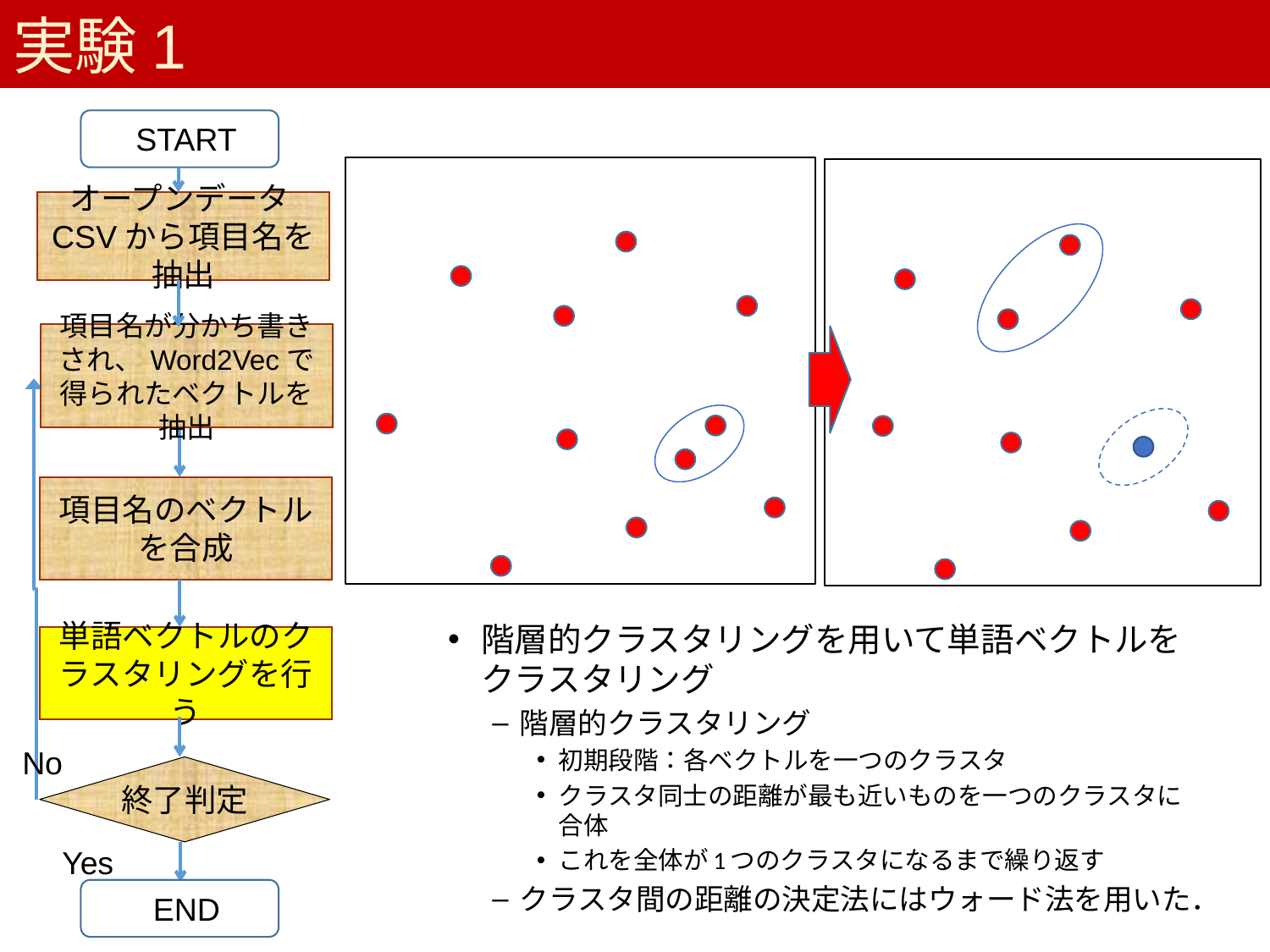

# 実験1
EESTARTD

オープンデータCSVから項目名を抽出

項目名が分かち書きされ、Word2Vecで得られたベクトルを抽出

項目名のベクトルを合成

階層的クラスタリングを用いて単語ベクトルをクラスタリング
階層的クラスタリング
初期段階：各ベクトルを一つのクラスタ
クラスタ同士の距離が最も近いものを一つのクラスタに合体
これを全体が1つのクラスタになるまで繰り返す
クラスタ間の距離の決定法にはウォード法を用いた．

単語ベクトルのクラスタリングを行う
No
終了判定
Yes
EENENDND